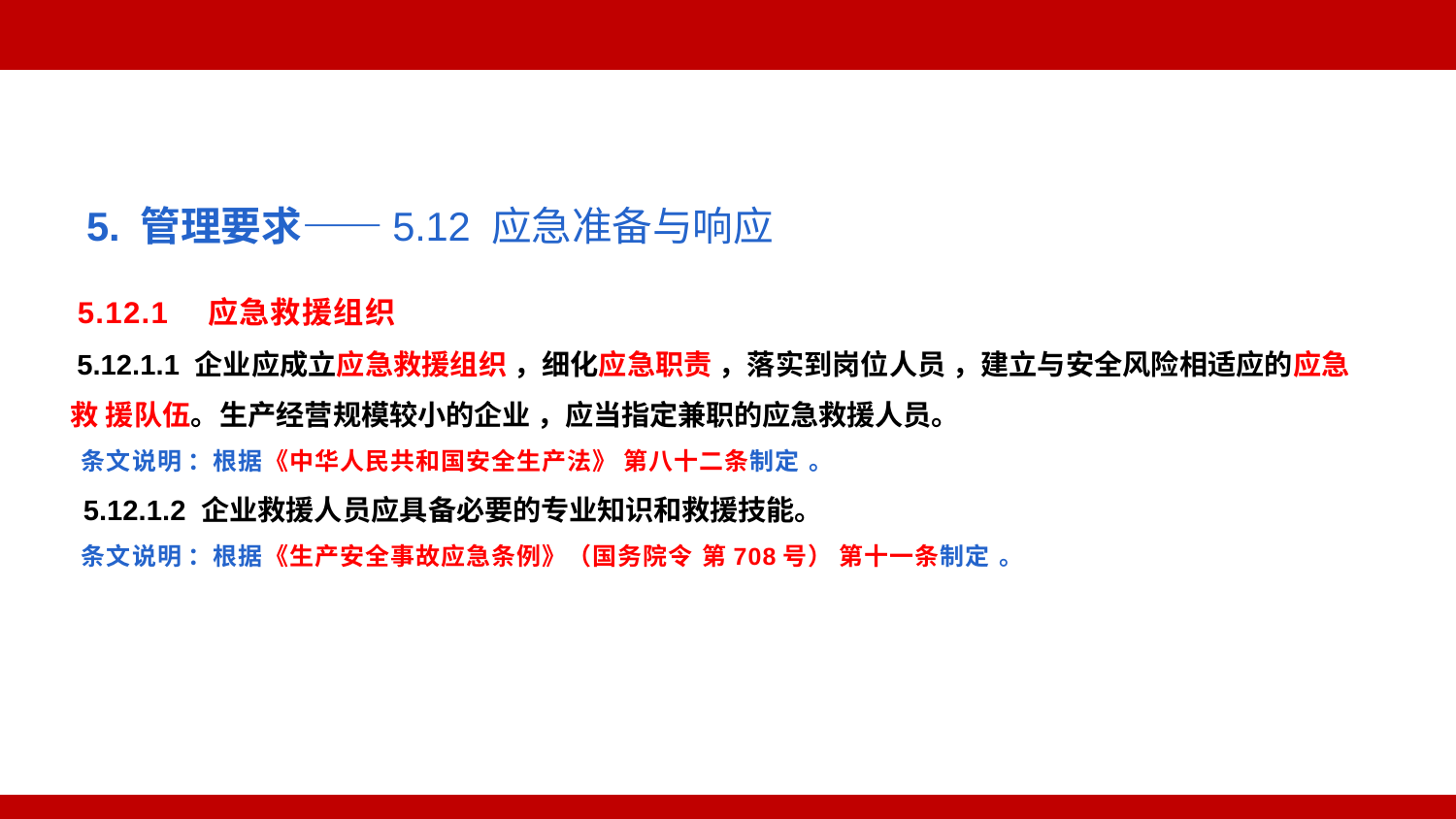

5. 管理要求——5.12 应急准备与响应

5.12.1   应急救援组织
5.12.1.1 企业应成立应急救援组织 ，细化应急职责 ，落实到岗位人员 ，建立与安全风险相适应的应急救 援队伍。生产经营规模较小的企业 ，应当指定兼职的应急救援人员。
条文说明 ：根据《中华人民共和国安全生产法》 第八十二条制定 。
5.12.1.2 企业救援人员应具备必要的专业知识和救援技能。

条文说明 ：根据《生产安全事故应急条例》（国务院令 第708号） 第十一条制定 。